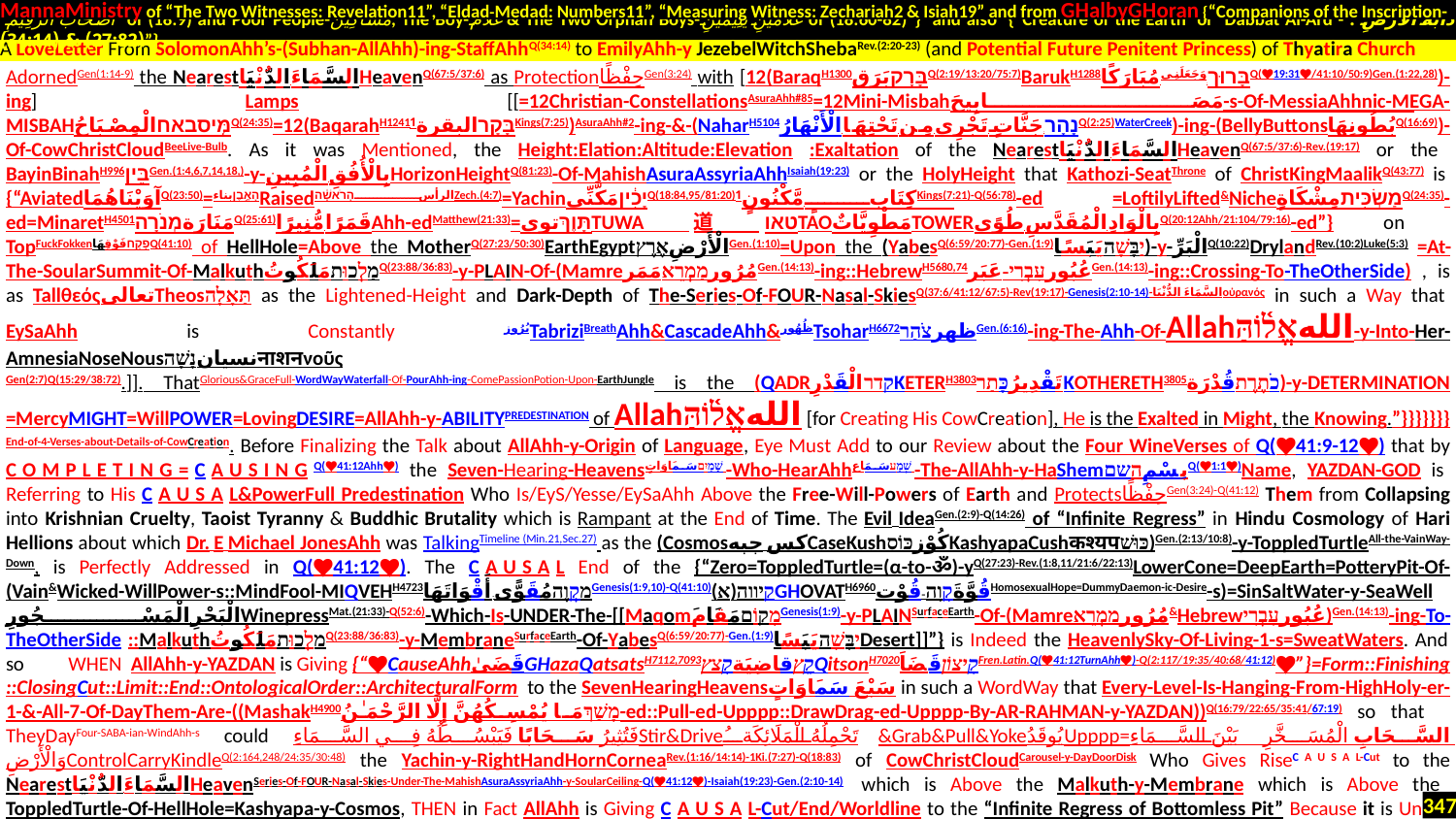

MannaMinistry of “The Two Witnesses: Revelation11”, “Eldad-Medad: Numbers11”, “Measuring Witness: Zechariah2 & Isiah19” and from GHalbyGHoran {“Companions of the Inscription-
 أَصْحَابَ الرَّقِيمِ  of (18:9) and Poor People-مَسَاكِينَ, The Boy-غُلَامُ & The Two Orphan Boys-غُلَامَيْنِ يَتِيمَيْنِ of (18:60-82)”}  and also  {“Creature of the Earth  or  Dabbat Al-Ard - دَابَّةُ الْأَرْضِ : (27:82) & (34:14)”}
.
AdornedGen(1:14-9) the Nearestالسَّمَاءَ الدُّنْيَاHeavenQ(67:5/37:6) as ProtectionحِفْظًاGen(3:24) with [12(BaraqH1300בָּרָקبَرَقQ(2:19/13:20/75:7)BarukH1288בָּרוּך.وَجَعَلَنِي مُبَارَكًاQ(♥19:31♥/41:10/50:9)Gen.(1:22,28))-ing] Lamps [[=12Christian-ConstellationsAsuraAhh#85=12Mini-Misbahمَصَابِيحَ-s-Of-MessiaAhhnic-MEGA-MISBAHמּ֤יסבאחالْمِصْبَاحُQ(24:35)=12(BaqarahH1241בָּקָרالبقرة1Kings(7:25))AsuraAhh#2-ing-&-(NaharH5104נָהָר.جَنَّاتٍ تَجْرِي مِن تَحْتِهَا الْأَنْهَارُQ(2:25)WaterCreek)-ing-(BellyButtonsبُطُونِهَاQ(16:69))-Of-CowChristCloudBeeLive-Bulb. As it was Mentioned, the Height:Elation:Altitude:Elevation :Exaltation of the Nearestالسَّمَاءَ الدُّنْيَاHeavenQ(67:5/37:6)-Rev.(19:17) or the BayinBinahH996בֵּיןGen.(1:4,6,7,14,18,)-y-بِالْأُفُقِ الْمُبِينِHorizonHeightQ(81:23)-Of-MahishAsuraAssyriaAhhIsaiah(19:23) or the HolyHeight that Kathozi-SeatThrone of ChristKingMaalikQ(43:77) is {“AviatedآوَيْنَاهُمَاQ(23:50)=הָאֶ֣בֶןبناءRaisedالرأسהָרֹאשָׁ֔הZech.(4:7)=Yachinיָכִ֔יןمَكَّنِّيQ(18:84,95/81:20)كِتَابٍ مَّكْنُونٍ1Kings(7:21)-Q(56:78)-ed =LoftilyLifted&NicheמַשְׂכִּיתمِشْكَاةٍQ(24:35)-ed=MinaretH4501مَنَارَةמְנֹרָהQ(25:61)قَمَرًا مُّنِيرًاAhh-edMatthew(21:33)=תָּוֶךְتویTUWA道טאוTAOمَطْوِيَّاتٌTOWERبِالْوَادِ الْمُقَدَّسِ طُوًىQ(20:12Ahh/21:104/79:16)-ed”} on TopFuckFokkenפָקַחفَوْقِهَاQ(41:10) of HellHole=Above the MotherQ(27:23/50:30)EarthEgyptالْأَرْضِאֶרֶץGen.(1:10)=Upon the (YabesQ(6:59/20:77)-Gen.(1:9)יַבָּשָׁהيَبَسًا)-y-الْبَرِّQ(10:22)DrylandRev.(10:2)Luke(5:3) =At-The-SoularSummit-Of-MalkuthמַלְכוּתمَلَكُوتُQ(23:88/36:83)-y-PLAIN-Of-(MamreمُرُورמַמְרֵאمَمَرGen.(14:13)-ing::HebrewH5680,74عُبُورעִבְרִי-عَبَرGen.(14:13)-ing::Crossing-To-TheOtherSide) , is as TallθεόςتعالیTheosתַּאָלָה as the Lightened-Height and Dark-Depth of The-Series-Of-FOUR-Nasal-SkiesQ(37:6/41:12/67:5)-Rev(19:17)-Genesis(2:10-14)-السَّمَاءَ الدُّنْيَاοὐρανός in such a Way that EySaAhh is Constantly بُرُوزTabriziBreathAhh&CascadeAhh&ظُهُورTsoharH6672ظهرצֹהַרGen.(6:16)-ing-The-Ahh-Of-Allahاللهאֱל֫וֹהַּ-y-Into-Her-AmnesiaNoseNousنسیانנָשָׁהनाशनνοῦς
Gen(2:7)Q(15:29/38:72).]]. ThatGlorious&GraceFull-WordWayWaterfall-Of-PourAhh-ing-ComePassionPotion-Upon-EarthJungle is the (QADRקדרالْقَدْرِKETERH3803تَقْدِيرُכָּתַרKOTHERETH3805כֹתֶרֶתقُدْرَة)-y-DETERMINATION =MercyMIGHT=WillPOWER=LovingDESIRE=AllAhh-y-ABILITYPREDESTINATION of Allahاللهאֱל֫וֹהַּ [for Creating His CowCreation], He is the Exalted in Might, the Knowing.”}}}}}}} End-of-4-Verses-about-Details-of-CowCreation. Before Finalizing the Talk about AllAhh-y-Origin of Language, Eye Must Add to our Review about the Four WineVerses of Q(♥41:9-12♥) that by COMPLETING=CAUSINGQ(♥41:12Ahh♥) the Seven-Hearing-Heavensשָׁמַיִםسَمَاوَاتٍ -Who-HearAhhשְׁמַעسَمَاع -The-AllAhh-y-HaShemبِسْمِהשםQ(♥1:1♥)Name, YAZDAN-GOD is Referring to His CAUSAL&PowerFull Predestination Who Is/EyS/Yesse/EySaAhh Above the Free-Will-Powers of Earth and ProtectsحِفْظًاGen(3:24)-Q(41:12) Them from Collapsing into Krishnian Cruelty, Taoist Tyranny & Buddhic Brutality which is Rampant at the End of Time. The Evil IdeaGen.(2:9)-Q(14:26) of “Infinite Regress” in Hindu Cosmology of Hari Hellions about which Dr. E Michael JonesAhh was TalkingTimeline (Min.21,Sec.27) as the (Cosmosکس چپهCaseKushكُوْزכּוֹסKashyapaCushकश्यपכּוּשׁ)Gen.(2:13/10:8)-y-ToppledTurtleAll-the-VainWay-Down, is Perfectly Addressed in Q(♥41:12♥). The CAUSAL End of the {“Zero=ToppledTurtle=(α-to-ॐ)-yQ(27:23)-Rev.(1:8,11/21:6/22:13)LowerCone=DeepEarth=PotteryPit-Of-(Vain&Wicked-WillPower-s::MindFool-MIQVEHH4723מַקְוֶהمُقَوًّى-أَقْوَاتَهَاGenesis(1:9,10)-Q(41:10)(א)קיווהGHOVATH6960قُوَّةَקָוָה-قُوْتHomosexualHope=DummyDaemon-ic-Desire-s)=SinSaltWater-y-SeaWell الْبَحْرِ الْمَسْجُورِWinepressMat.(21:33)-Q(52:6)-Which-Is-UNDER-The-[[MaqomמָקוֹםمَقَامَGenesis(1:9)-y-PLAINSurfaceEarth-Of-(Mamreمُرُورמַמְרֵא&Hebrewعُبُورעִבְרִי)Gen.(14:13)-ing-To-TheOtherSide ::MalkuthמַלְכוּתمَلَكُوتُQ(23:88/36:83)-y-MembraneSurfaceEarth-Of-YabesQ(6:59/20:77)-Gen.(1:9)יַבָּשָׁהيَبَسًاDesert]]”} is Indeed the HeavenlySky-Of-Living-1-s=SweatWaters. And so         WHEN  AllAhh-y-YAZDAN is Giving {“♥CauseAhhقَضَىٰGHazaQatsatsH7112,7093קֵץقاضِيَةקָצַץQitsonH7020קִיצוֹןقَضَاَFren.Latin.Q(♥41:12TurnAhh♥)-Q(2:117/19:35/40:68/41:12)♥”}=Form::Finishing ::ClosingCut::Limit::End::OntologicalOrder::ArchitecturalForm  to the SevenHearingHeavensسَبْعَ سَمَاوَاتٍ in such a WordWay that Every-Level-Is-Hanging-From-HighHoly-er-1-&-All-7-Of-DayThem-Are-((MashakH4900מָשַׁךְمَا يُمْسِكُهُنَّ إِلَّا الرَّحْمَـٰنُ-ed::Pull-ed-Upppp::DrawDrag-ed-Upppp-By-AR-RAHMAN-y-YAZDAN))Q(16:79/22:65/35:41/67:19) so that  TheyDayFour-SABA-ian-WindAhh-s could فَتُثِيرُ سَحَابًا فَيَبْسُطُهُ فِي السَّمَاءِStir&Driveتَحْمِلُهُ الْمَلَائِكَةُ&Grab&Pull&YokeيُوقَدُUpppp=السَّحَابِ الْمُسَخَّرِ بَيْنَ السَّمَاءِ وَالْأَرْضِControlCarryKindleQ(2:164,248/24:35/30:48) the Yachin-y-RightHandHornCorneaRev.(1:16/14:14)-1Ki.(7:27)-Q(18:83) of CowChristCloudCarousel-y-DayDoorDisk Who Gives RiseCAUSAL-Cut to the Nearestالسَّمَاءَ الدُّنْيَاHeavenSeries-Of-FOUR-Nasal-Skies-Under-The-MahishAsuraAssyriaAhh-y-SoularCeiling-Q(♥41:12♥)-Isaiah(19:23)-Gen.(2:10-14). which is Above the Malkuth-y-Membrane which is Above the ToppledTurtle-Of-HellHole=Kashyapa-y-Cosmos, THEN in Fact AllAhh is Giving CAUSAL-Cut/End/Worldline to the “Infinite Regress of Bottomless Pit” Because it is Under the LeftHandHornCornea-y-Reach-Of-SharpIron-حدیدחָדַדRODBoazBar-ThunderboltرعدרָעדAhhQ(♥13:13♥) of HoveringGen.(1:2) CowChristCloud. In other WineWord, AllAhh-y-YAZDAN Gives  {“♥CauseAhhقَضَىٰGHazaQatsatsH7112,7093 קֵץقاضِيَةקָצַץQitsonH7020קִיצוֹןقَضَاَFr.La.Q(♥41:12TurnAhh♥)Q(2:117/19:35/40:68/41:12)♥”}-y-END to Devilish Determinations & FalseFreeWills & DharmicPlans of EvilEgos of EarthlyJungle By
A LoveLetter From SolomonAhh’s-(Subhan-AllAhh)-ing-StaffAhhQ(34:14) to EmilyAhh-y JezebelWitchShebaRev.(2:20-23) (and Potential Future Penitent Princess) of Thyatira Church
347